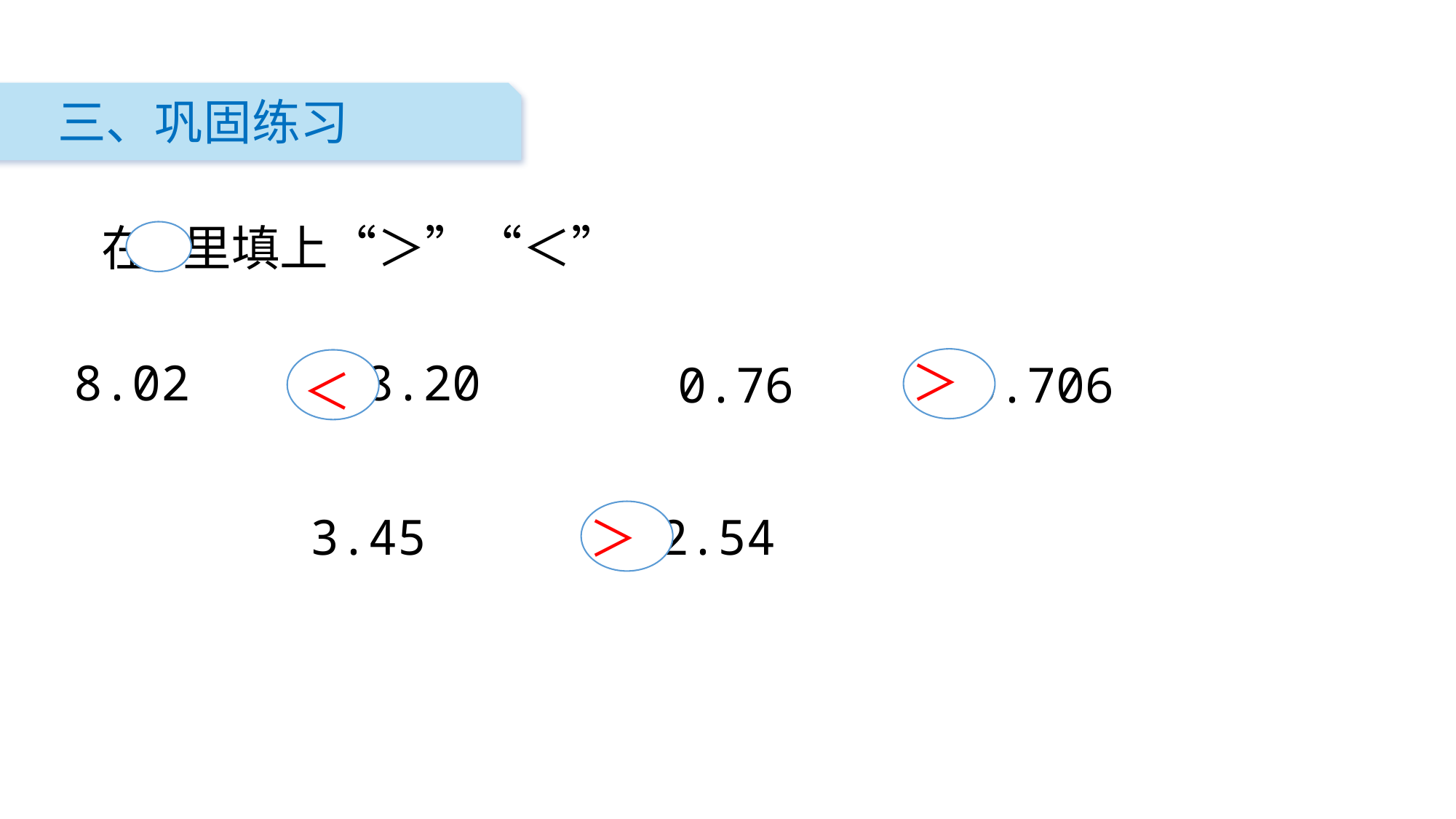

三、巩固练习
在   里填上“＞”“＜”

8.02      8.20
＞

0.76      0.706

＜

3.45        2.54
＞